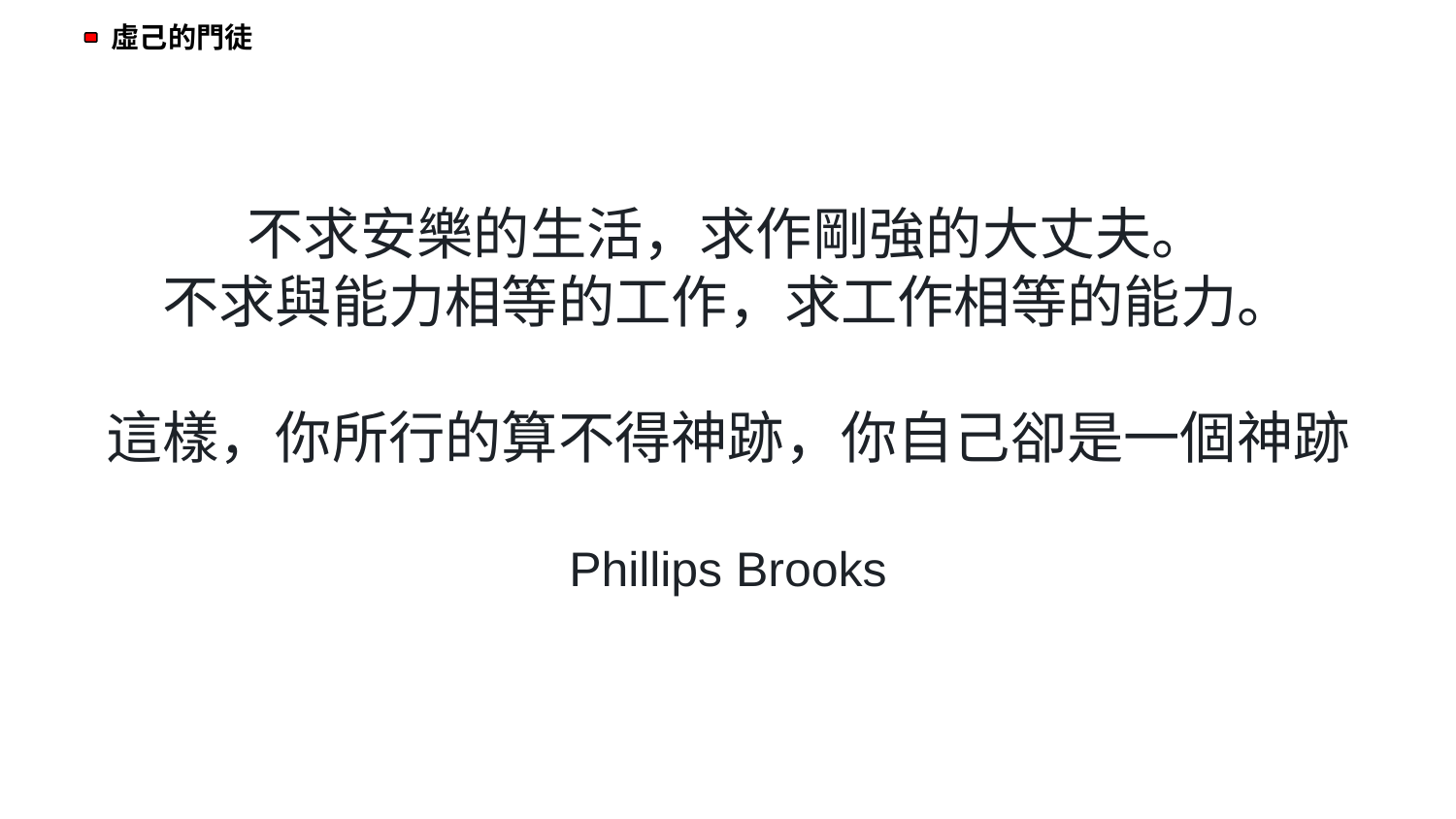

#
不求安樂的生活，求作剛強的大丈夫。
不求與能力相等的工作，求工作相等的能力。

這樣，你所行的算不得神跡，你自己卻是一個神跡

Phillips Brooks